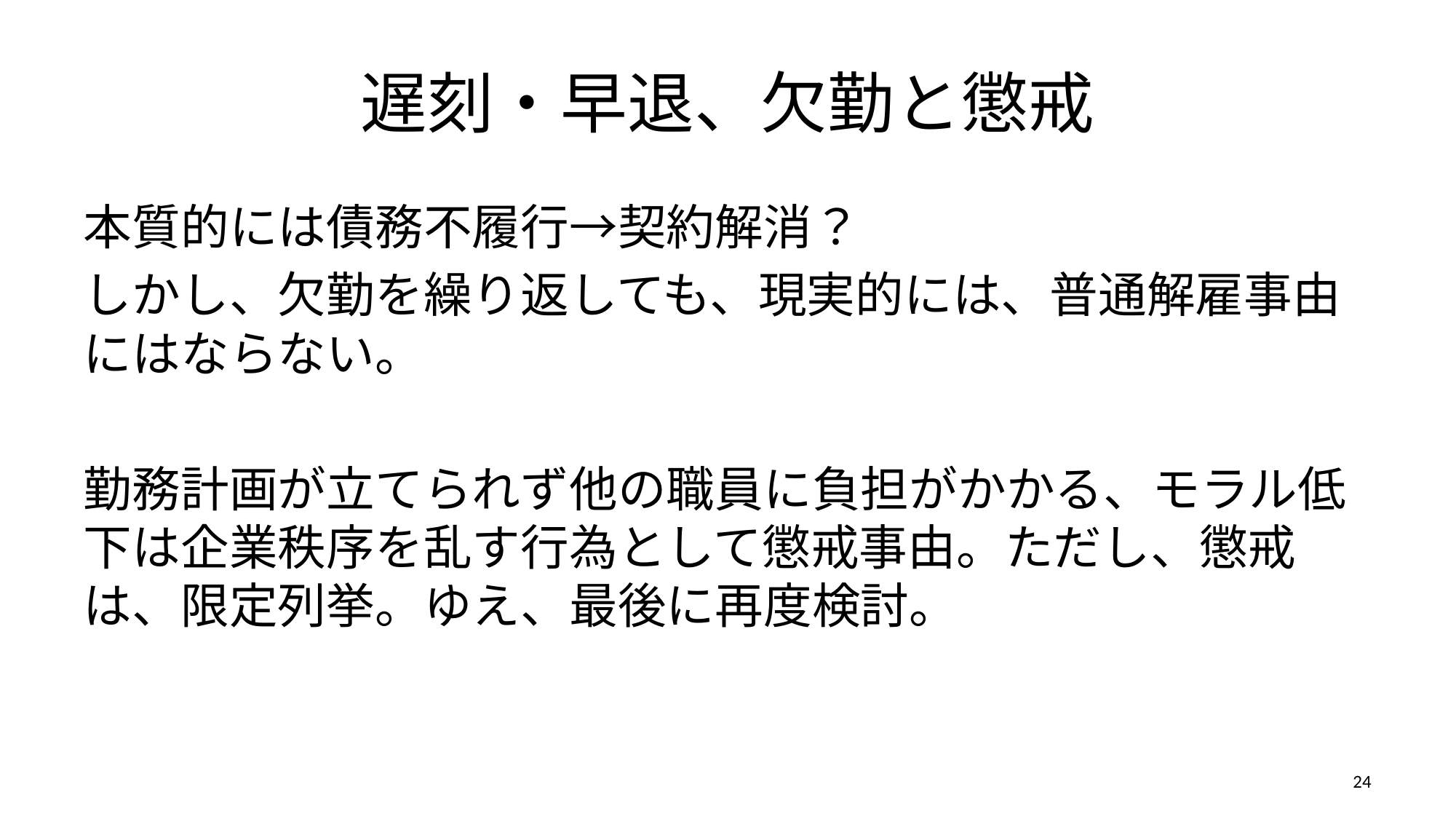

# 遅刻・早退、欠勤と懲戒
本質的には債務不履行→契約解消？
しかし、欠勤を繰り返しても、現実的には、普通解雇事由にはならない。

勤務計画が立てられず他の職員に負担がかかる、モラル低下は企業秩序を乱す行為として懲戒事由。ただし、懲戒は、限定列挙。ゆえ、最後に再度検討。
24